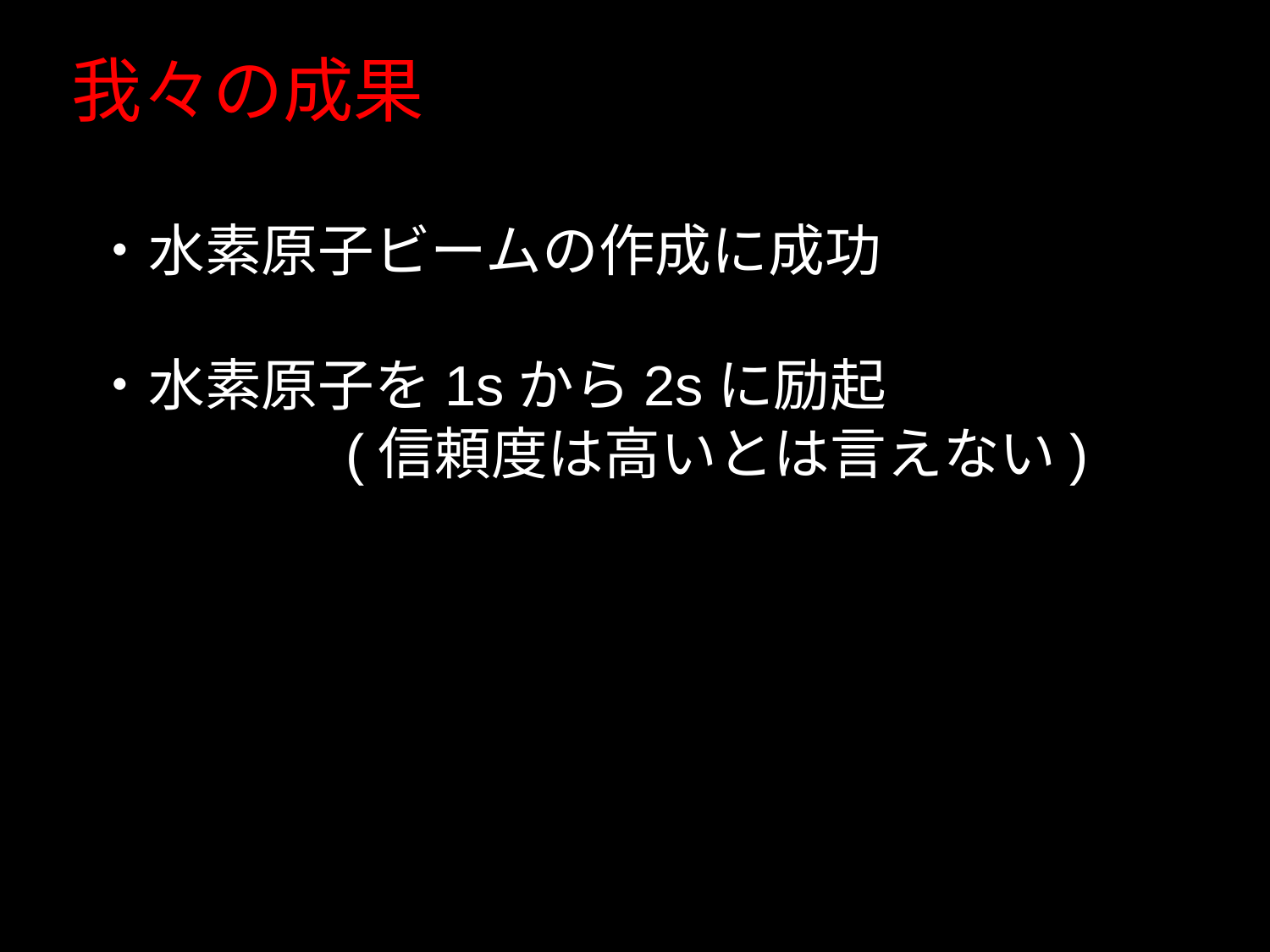

我々の成果
・水素原子ビームの作成に成功

・水素原子を1sから2sに励起
		(信頼度は高いとは言えない)